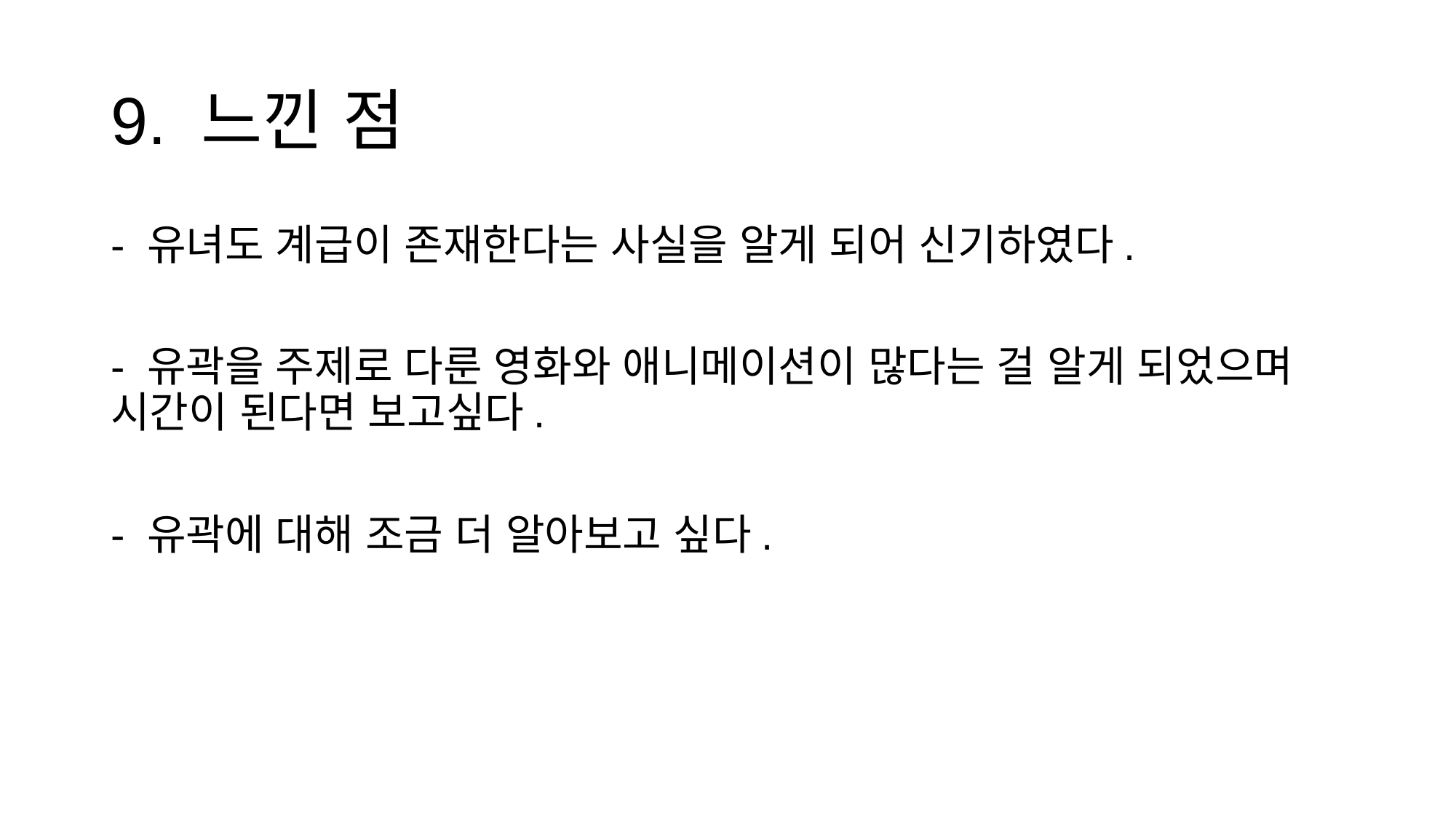

# 9. 느낀 점
- 유녀도 계급이 존재한다는 사실을 알게 되어 신기하였다.

- 유곽을 주제로 다룬 영화와 애니메이션이 많다는 걸 알게 되었으며 시간이 된다면 보고싶다.

- 유곽에 대해 조금 더 알아보고 싶다.